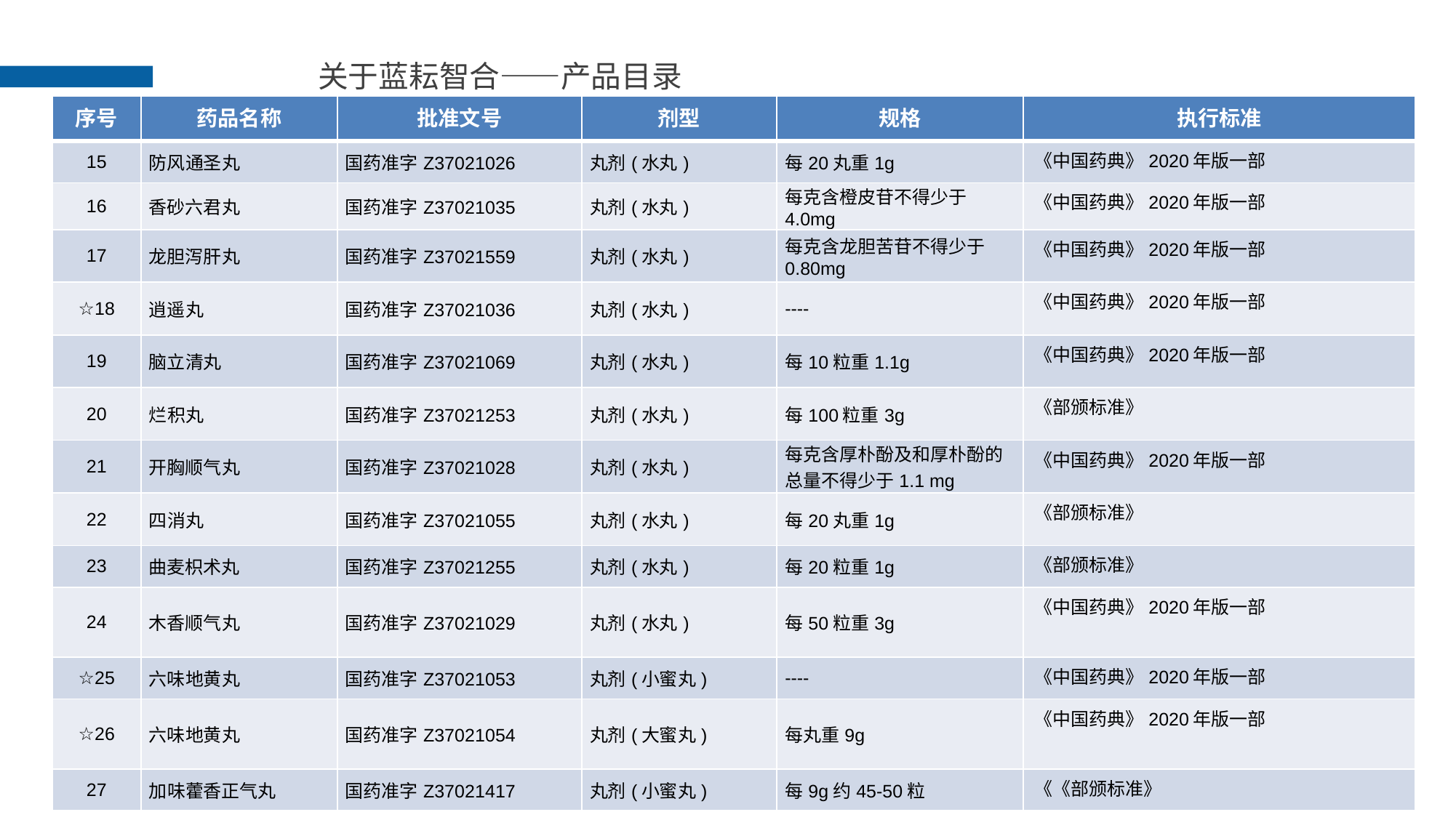

关于蓝耘智合——产品目录  ______________________________________________________

| 序号 | 药品名称 | 批准文号 | 剂型 | 规格 | 执行标准 |
| --- | --- | --- | --- | --- | --- |
| 15 | 防风通圣丸 | 国药准字Z37021026 | 丸剂(水丸) | 每20丸重1g | 《中国药典》2020年版一部 |
| 16 | 香砂六君丸 | 国药准字Z37021035 | 丸剂(水丸) | 每克含橙皮苷不得少于4.0mg | 《中国药典》2020年版一部 |
| 17 | 龙胆泻肝丸 | 国药准字Z37021559 | 丸剂(水丸) | 每克含龙胆苦苷不得少于0.80mg | 《中国药典》2020年版一部 |
| ☆18 | 逍遥丸 | 国药准字Z37021036 | 丸剂(水丸) | ---- | 《中国药典》2020年版一部 |
| 19 | 脑立清丸 | 国药准字Z37021069 | 丸剂(水丸) | 每10粒重1.1g | 《中国药典》2020年版一部 |
| 20 | 烂积丸 | 国药准字Z37021253 | 丸剂(水丸) | 每100粒重3g | 《部颁标准》 |
| 21 | 开胸顺气丸 | 国药准字Z37021028 | 丸剂(水丸) | 每克含厚朴酚及和厚朴酚的总量不得少于1.1 mg | 《中国药典》2020年版一部 |
| 22 | 四消丸 | 国药准字Z37021055 | 丸剂(水丸) | 每20丸重1g | 《部颁标准》 |
| 23 | 曲麦枳术丸 | 国药准字Z37021255 | 丸剂(水丸) | 每20粒重1g | 《部颁标准》 |
| 24 | 木香顺气丸 | 国药准字Z37021029 | 丸剂(水丸) | 每50粒重3g | 《中国药典》2020年版一部 |
| ☆25 | 六味地黄丸 | 国药准字Z37021053 | 丸剂(小蜜丸) | ---- | 《中国药典》2020年版一部 |
| ☆26 | 六味地黄丸 | 国药准字Z37021054 | 丸剂(大蜜丸) | 每丸重9g | 《中国药典》2020年版一部 |
| 27 | 加味藿香正气丸 | 国药准字Z37021417 | 丸剂(小蜜丸) | 每9g约45-50粒 | 《《部颁标准》 |